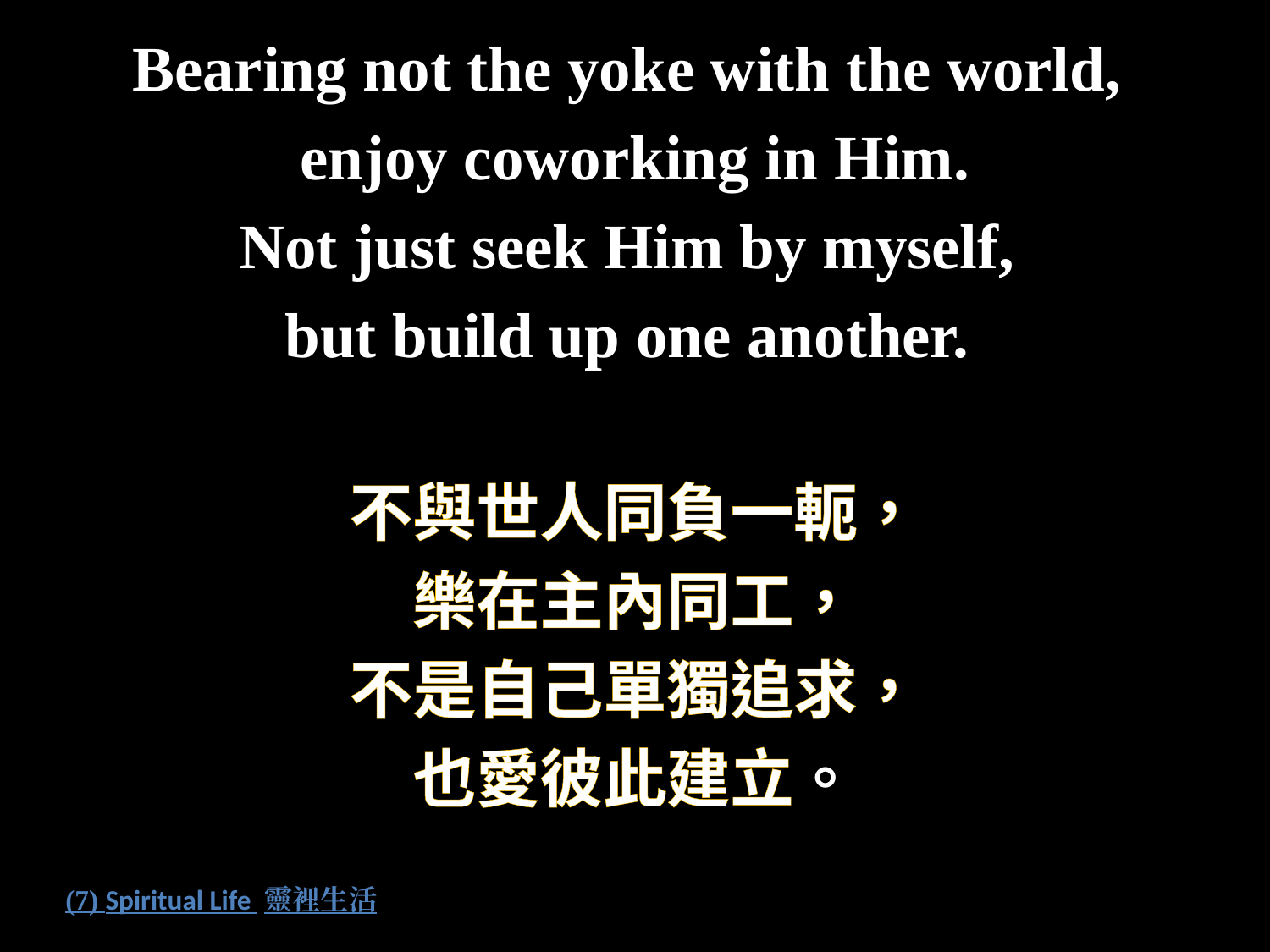

Bearing not the yoke with the world,
enjoy coworking in Him.
Not just seek Him by myself,
but build up one another.

不與世人同負一軛，
樂在主內同工，
不是自己單獨追求，
也愛彼此建立。
# (7) Spiritual Life 靈裡生活